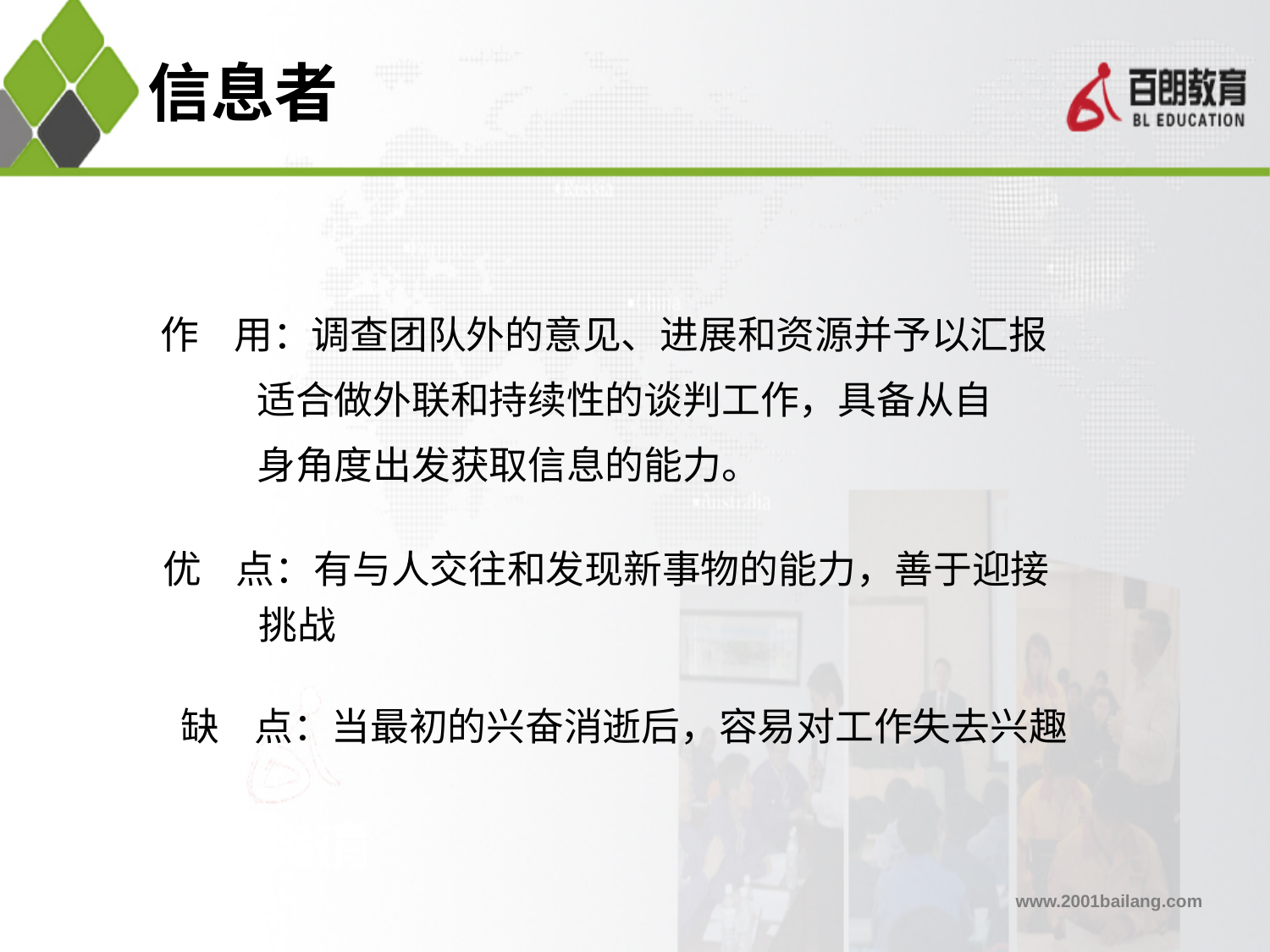

# 信息者
作    用：调查团队外的意见、进展和资源并予以汇报
          适合做外联和持续性的谈判工作，具备从自
          身角度出发获取信息的能力。
优    点：有与人交往和发现新事物的能力，善于迎接
          挑战
缺    点：当最初的兴奋消逝后，容易对工作失去兴趣